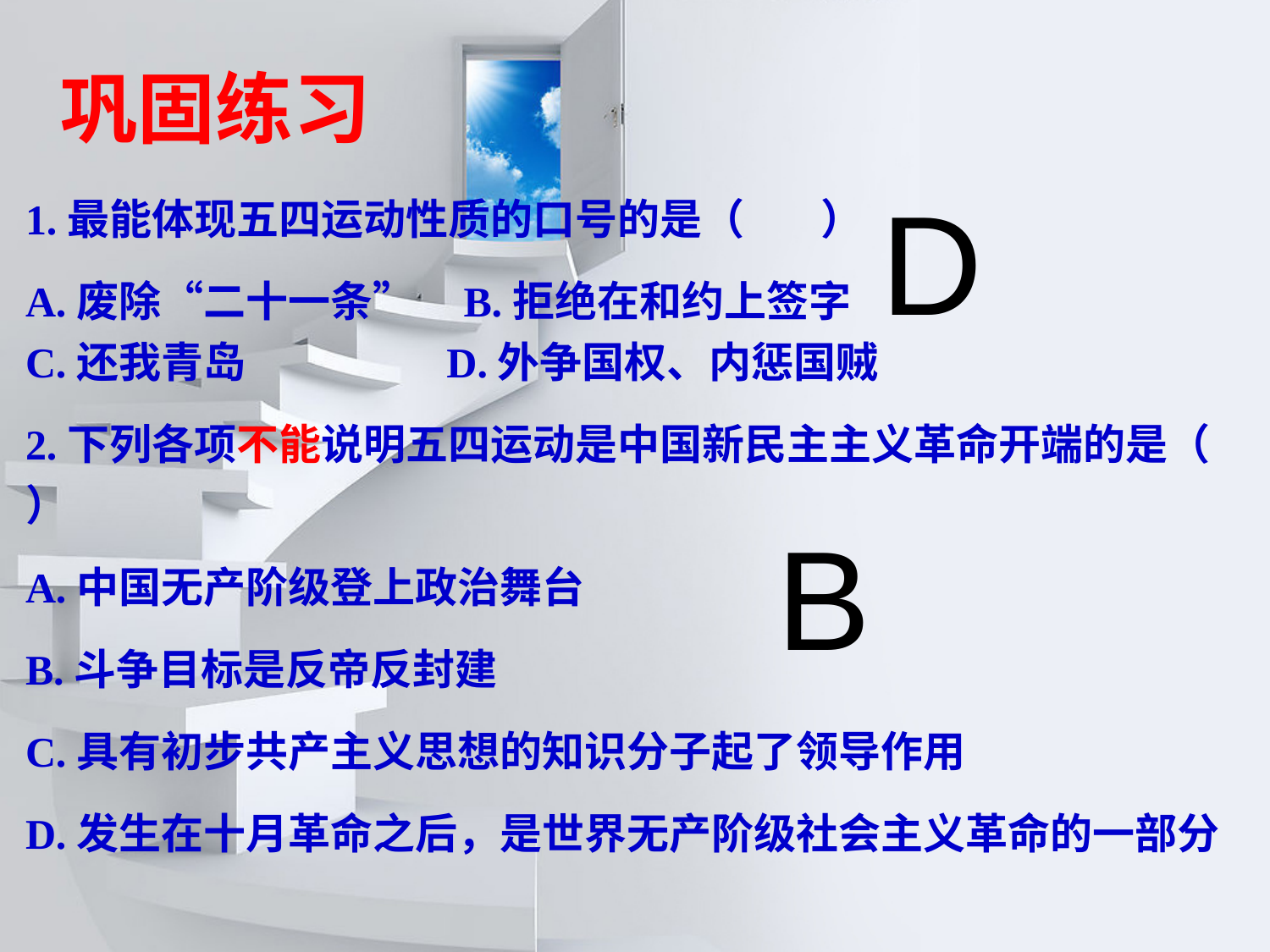

# 巩固练习
D
1.最能体现五四运动性质的口号的是（        ）
A.废除“二十一条”    B.拒绝在和约上签字
C.还我青岛                    D.外争国权、内惩国贼
2.下列各项不能说明五四运动是中国新民主主义革命开端的是（         ）
A.中国无产阶级登上政治舞台
B.斗争目标是反帝反封建
C.具有初步共产主义思想的知识分子起了领导作用
D.发生在十月革命之后，是世界无产阶级社会主义革命的一部分

B